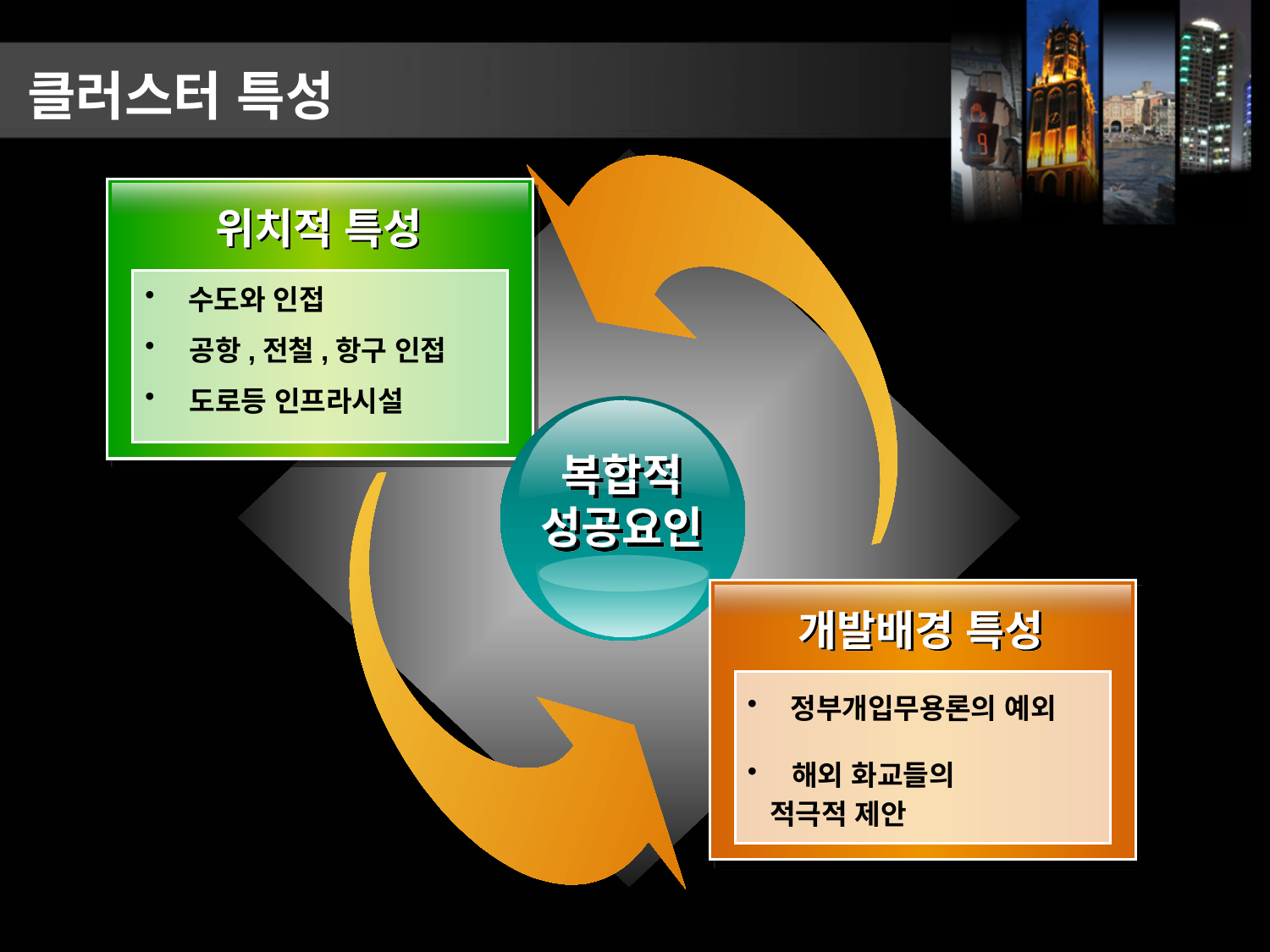

클러스터 특성

위치적 특성

 수도와 인접
 공항,전철,항구 인접
 도로등 인프라시설

복합적
성공요인

개발배경 특성
 정부개입무용론의 예외
 해외 화교들의
  적극적 제안